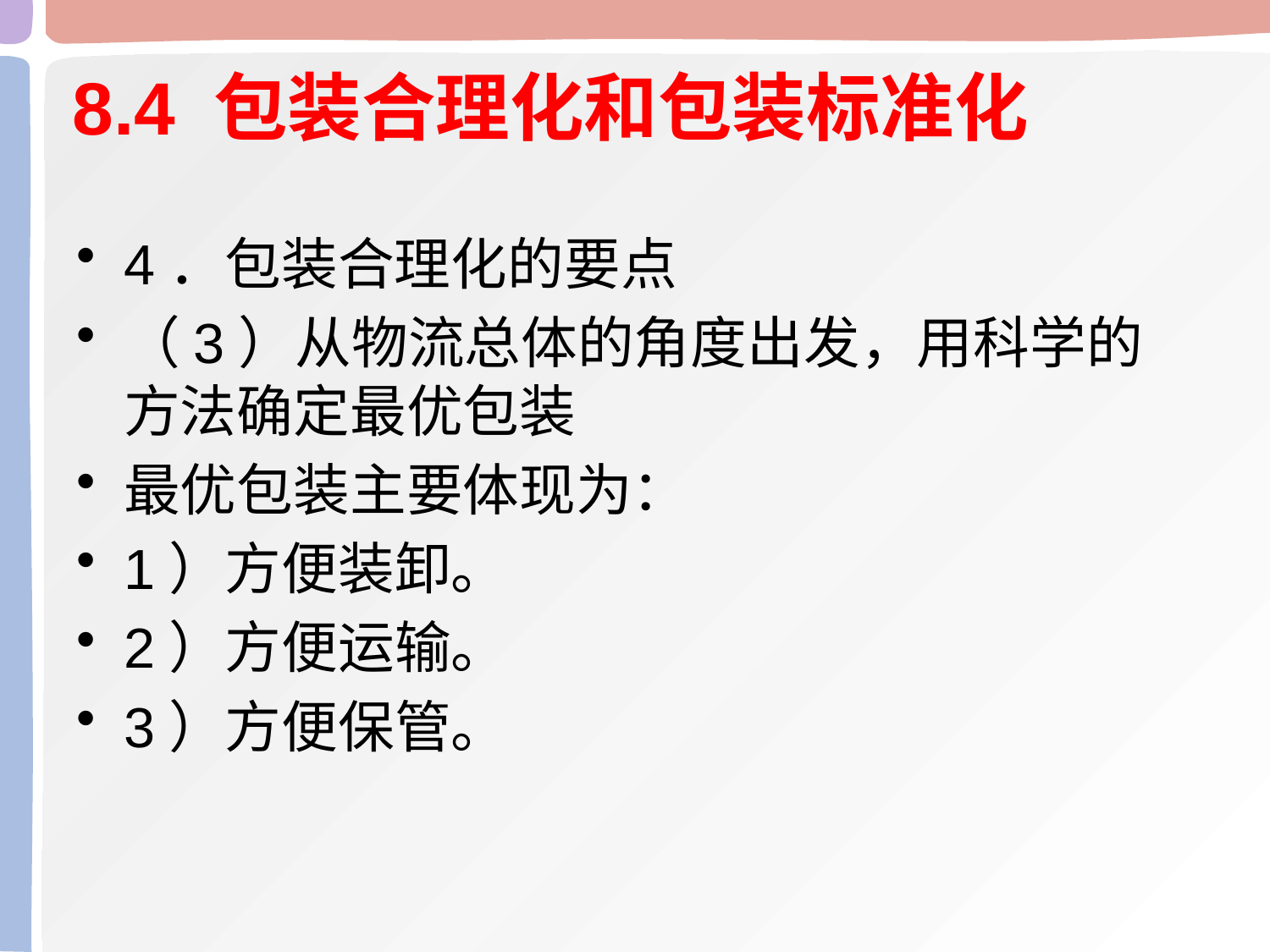

# 8.4 包装合理化和包装标准化
4．包装合理化的要点
（3）从物流总体的角度出发，用科学的方法确定最优包装
最优包装主要体现为：
1）方便装卸。
2）方便运输。
3）方便保管。